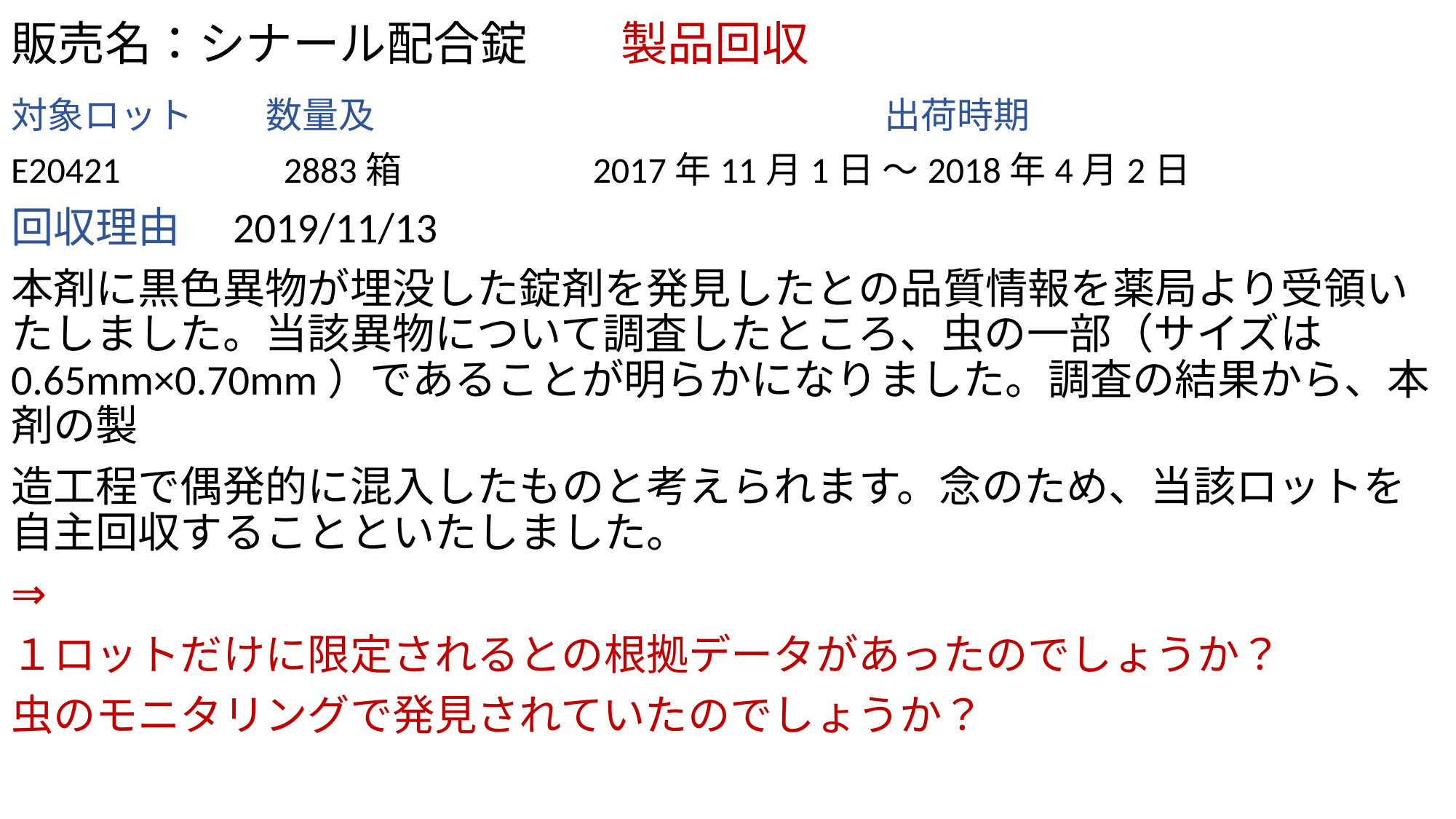

# 販売名：シナール配合錠　　製品回収
対象ロット　　数量及　　　　　　　　　　　　　　出荷時期
E20421　　　　2883箱　　　　　2017年11月1日 ～2018年4月2日
回収理由　2019/11/13
本剤に黒色異物が埋没した錠剤を発見したとの品質情報を薬局より受領いたしました。当該異物について調査したところ、虫の一部（サイズは0.65mm×0.70mm）であることが明らかになりました。調査の結果から、本剤の製
造工程で偶発的に混入したものと考えられます。念のため、当該ロットを自主回収することといたしました。
⇒
１ロットだけに限定されるとの根拠データがあったのでしょうか？
虫のモニタリングで発見されていたのでしょうか？